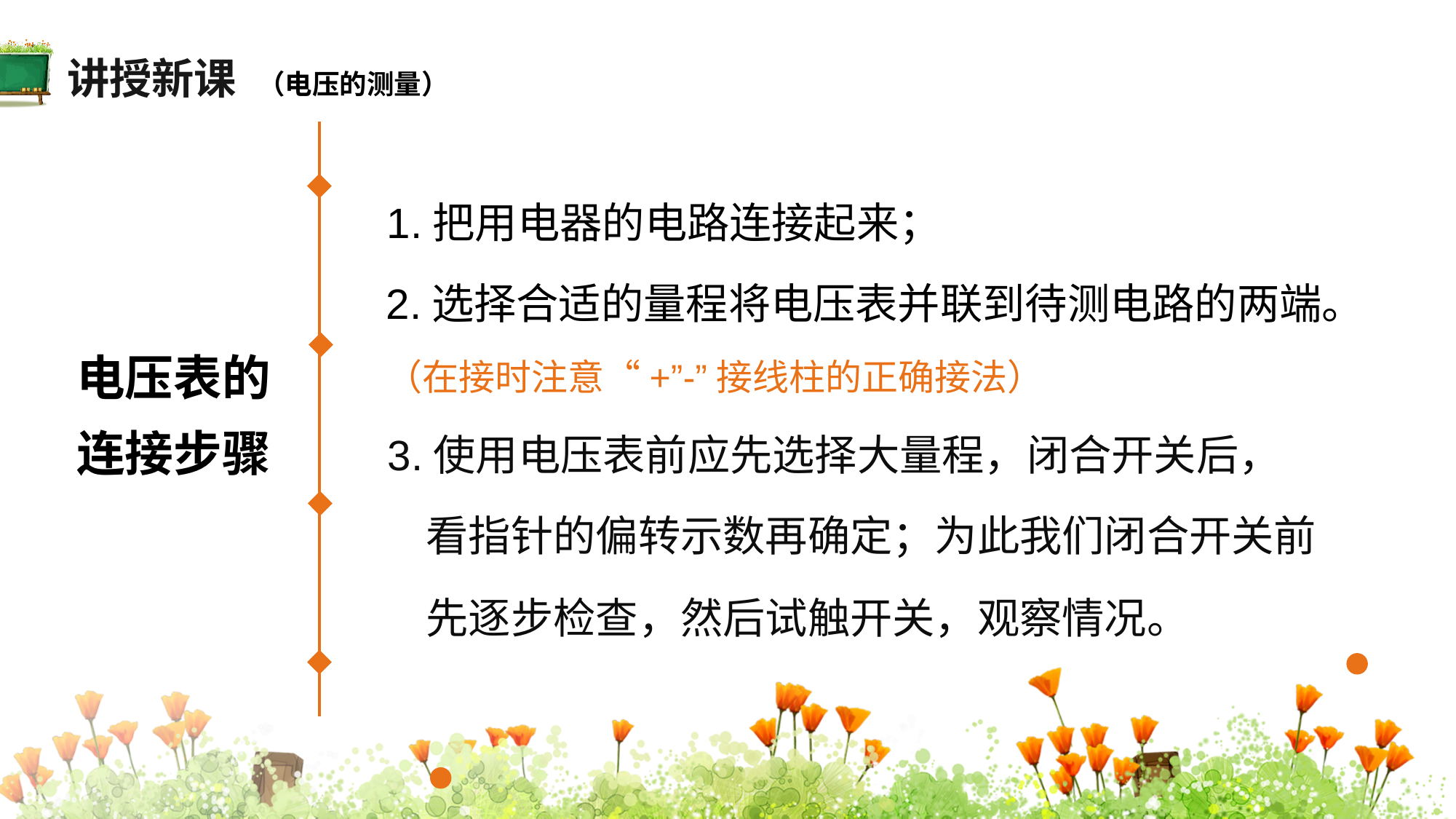

讲授新课
（电压的测量）

1.把用电器的电路连接起来；

2.选择合适的量程将电压表并联到待测电路的两端。
（在接时注意“+”-”接线柱的正确接法）

电压表的
连接步骤

3.使用电压表前应先选择大量程，闭合开关后，
   看指针的偏转示数再确定；为此我们闭合开关前
   先逐步检查，然后试触开关，观察情况。